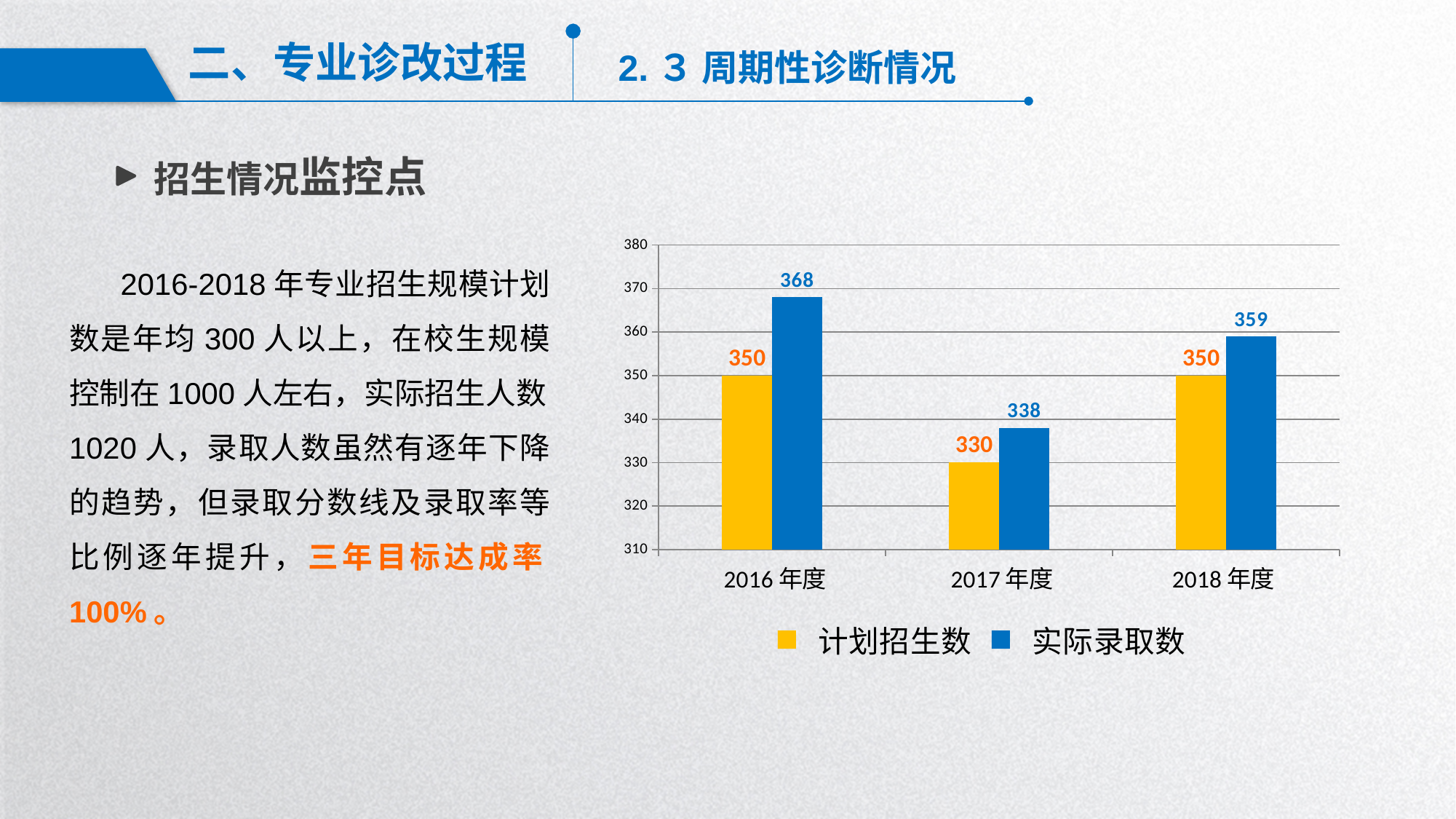

二、专业诊改过程
2.３ 周期性诊断情况

招生情况监控点

### Chart

| Category |  计划招生数 |  实际录取数 |
|---|---|---|
|  2016年度 | 350.0 | 368.0 |
|  2017年度 | 330.0 | 338.0 |
| 2018年度  | 350.0 | 359.0 |
 2016-2018年专业招生规模计划数是年均300人以上，在校生规模控制在1000人左右，实际招生人数1020人，录取人数虽然有逐年下降的趋势，但录取分数线及录取率等比例逐年提升，三年目标达成率100%。